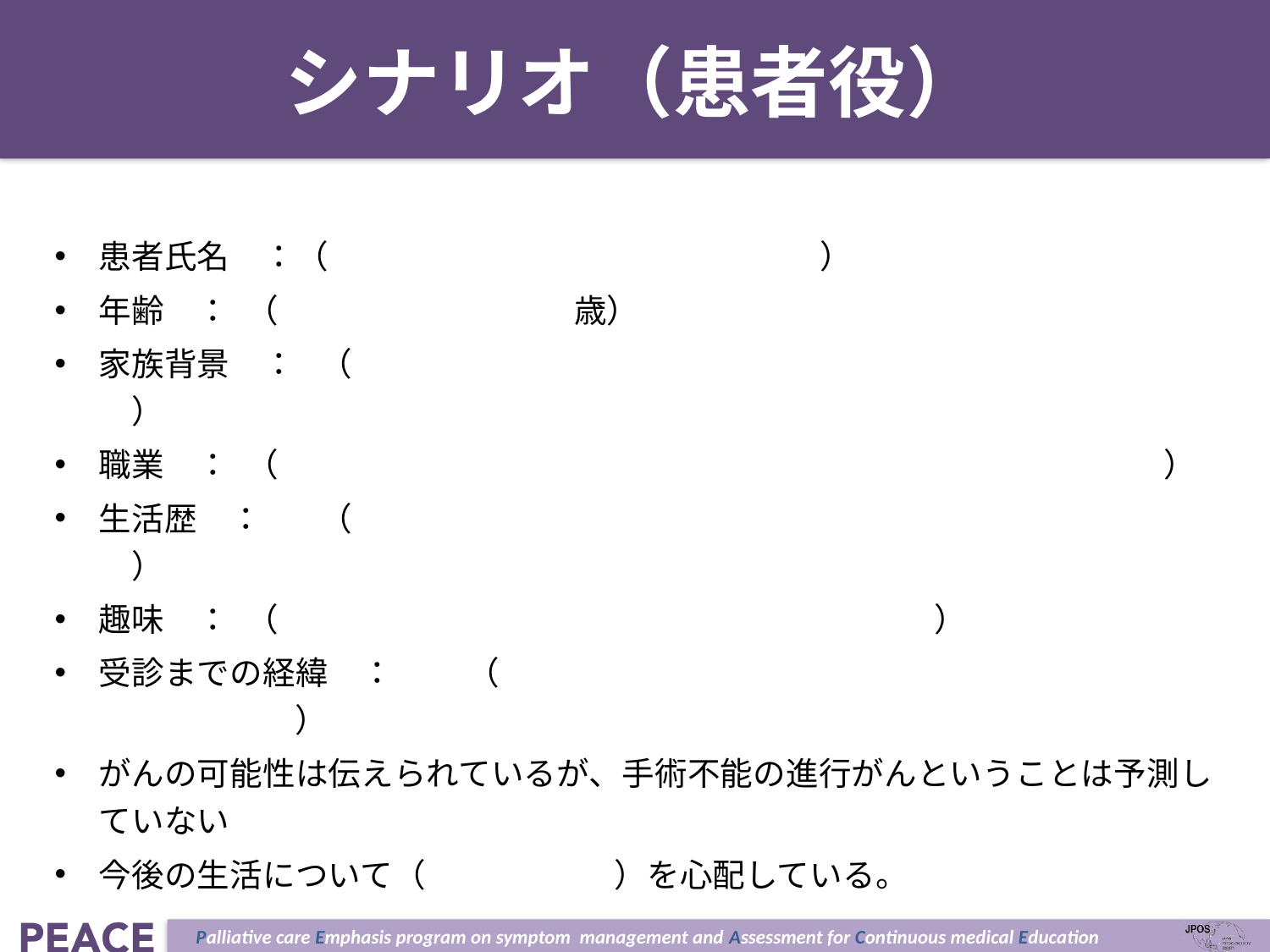

# シナリオ（患者役）
患者氏名　：（　　　　　　　　　　　　　　　）
年齢　：		（　　　　　　　　　歳）
家族背景　：		（　　　　　　　　　　　　　　　　　　　　　　　　　　　）
職業　：	（　　　　　　　　　　　　　　　　　　　　　　　　　　　）
生活歴　：		（　　　　　　　　　　　　　　　　　　　　　　　　　　　）
趣味　：	（　　　　　　　　　　　　　　　　　　　　）
受診までの経緯　：　	（　　　　　　　　　　　　　　　　　　　　　　　　　　　）
がんの可能性は伝えられているが、手術不能の進行がんということは予測していない
今後の生活について（				　　　　	）を心配している。